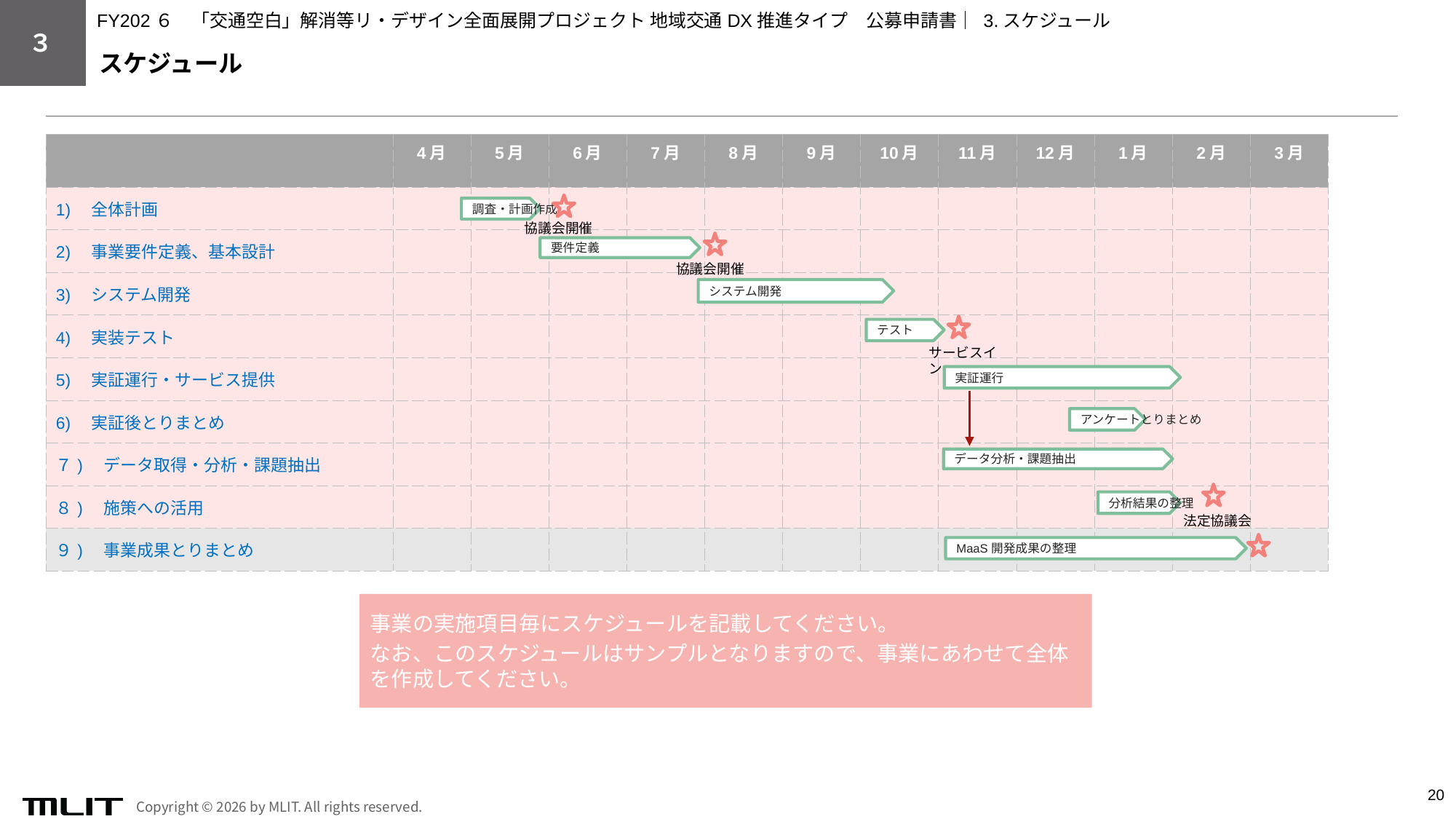

FY202６　「交通空白」解消等リ・デザイン全面展開プロジェクト 地域交通DX推進タイプ　公募申請書│ 3.スケジュール
３
スケジュール

|  | 4月 | 5月 | 6月 | 7月 | 8月 | 9月 | 10月 | 11月 | 12月 | 1月 | 2月 | 3月 |
| --- | --- | --- | --- | --- | --- | --- | --- | --- | --- | --- | --- | --- |
| 1)　全体計画 |  |  |  |  |  |  |  |  |  |  |  |  |
| 2)　事業要件定義、基本設計 |  |  |  |  |  |  |  |  |  |  |  |  |
| 3)　システム開発 |  |  |  |  |  |  |  |  |  |  |  |  |
| 4)　実装テスト |  |  |  |  |  |  |  |  |  |  |  |  |
| 5)　実証運行・サービス提供 |  |  |  |  |  |  |  |  |  |  |  |  |
| 6)　実証後とりまとめ |  |  |  |  |  |  |  |  |  |  |  |  |
| ７)　データ取得・分析・課題抽出 |  |  |  |  |  |  |  |  |  |  |  |  |
| ８)　施策への活用 |  |  |  |  |  |  |  |  |  |  |  |  |
| ９)　事業成果とりまとめ |  |  |  |  |  |  |  |  |  |  |  |  |

調査・計画作成
協議会開催

要件定義
協議会開催
システム開発

テスト
サービスイン
実証運行
アンケートとりまとめ
データ分析・課題抽出

分析結果の整理
法定協議会

MaaS開発成果の整理
事業の実施項目毎にスケジュールを記載してください。
なお、このスケジュールはサンプルとなりますので、事業にあわせて全体を作成してください。
20